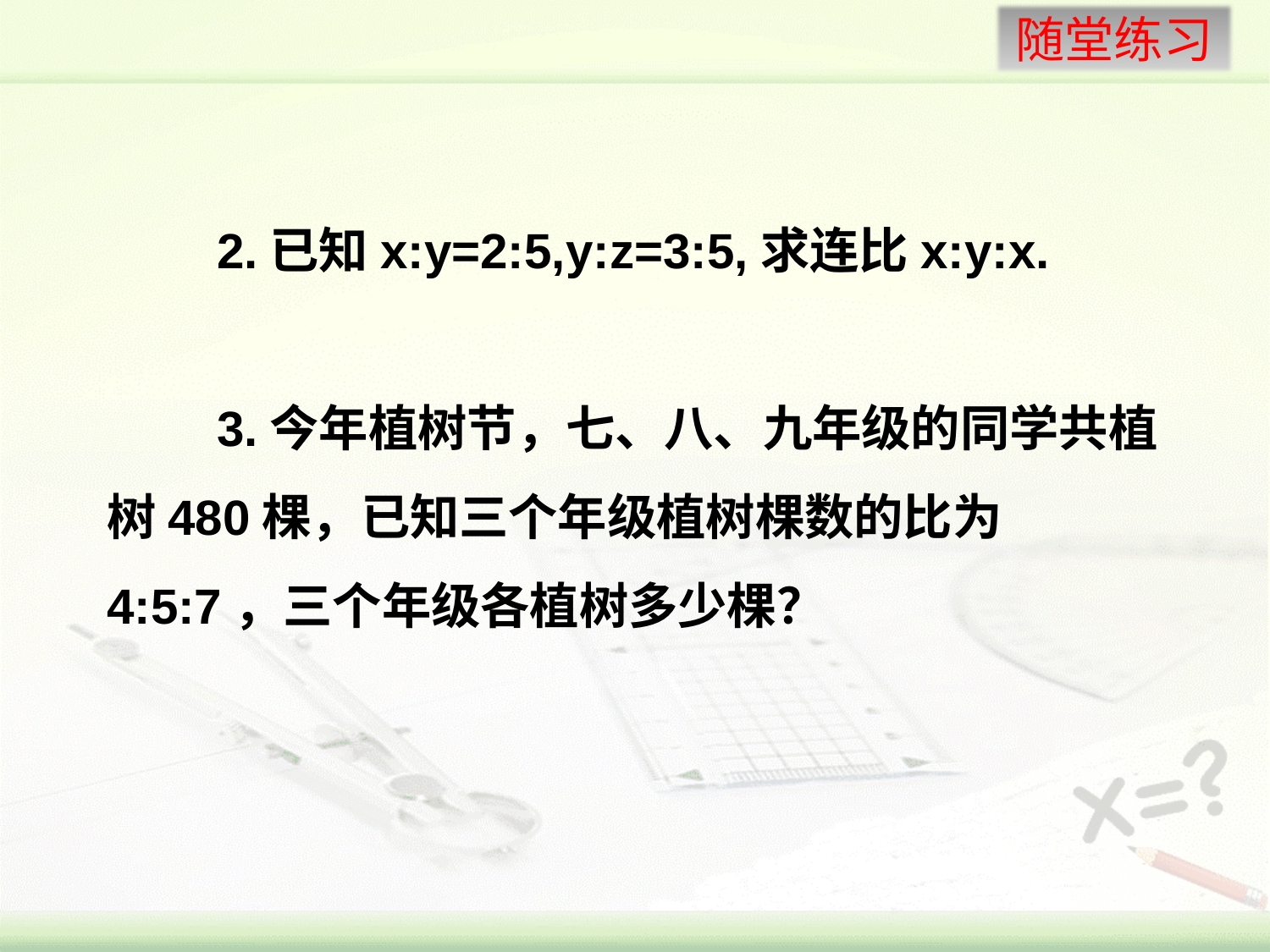

2.已知x:y=2:5,y:z=3:5,求连比x:y:x.

        3.今年植树节，七、八、九年级的同学共植树480棵，已知三个年级植树棵数的比为4:5:7，三个年级各植树多少棵？